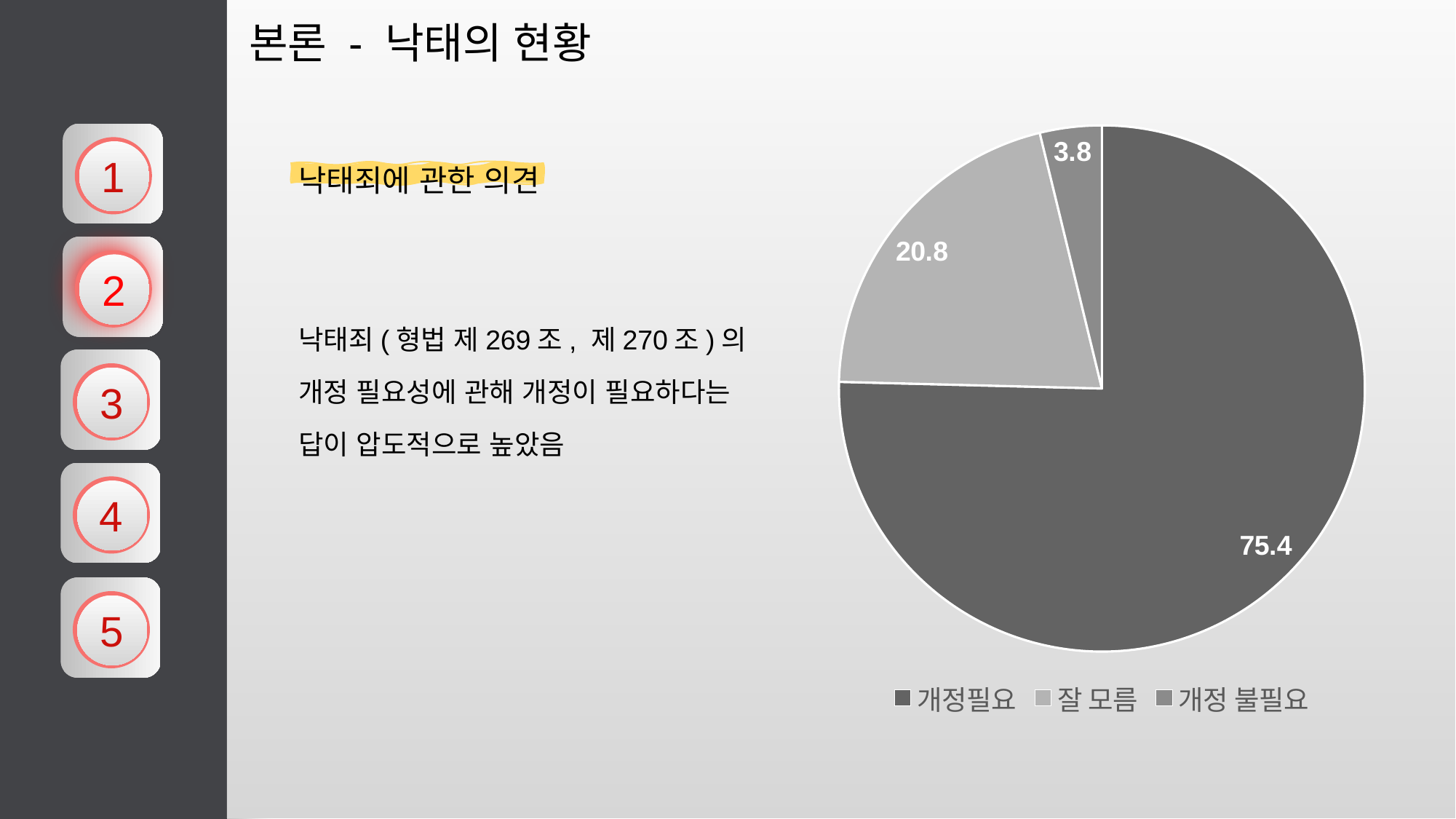

본론 - 낙태의 현황

### Chart

| Category | 판매 |
|---|---|
| 개정필요 | 75.4 |
| 잘 모름 | 20.8 |
| 개정 불필요 | 3.8 |
낙태죄에 관한 의견

낙태죄(형법 제269조, 제270조)의
개정 필요성에 관해 개정이 필요하다는
답이 압도적으로 높았음

1

2

3

4

5